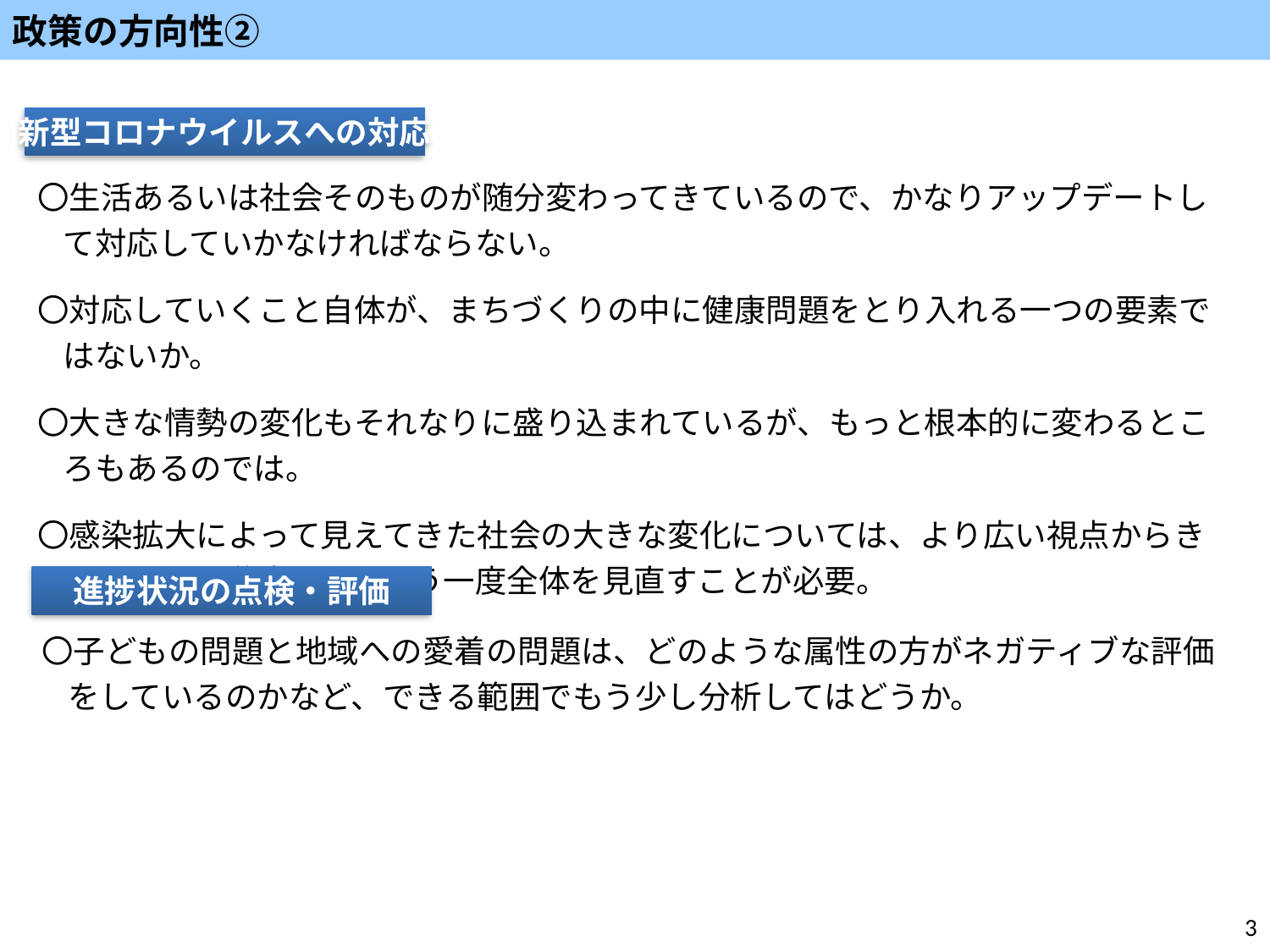

政策の方向性②

〇生活あるいは社会そのものが随分変わってきているので、かなりアップデートして対応していかなければならない。
〇対応していくこと自体が、まちづくりの中に健康問題をとり入れる一つの要素ではないか。
〇大きな情勢の変化もそれなりに盛り込まれているが、もっと根本的に変わるところもあるのでは。
〇感染拡大によって見えてきた社会の大きな変化については、より広い視点からきちんとした議論をし、もう一度全体を見直すことが必要。
新型コロナウイルスへの対応

〇子どもの問題と地域への愛着の問題は、どのような属性の方がネガティブな評価をしているのかなど、できる範囲でもう少し分析してはどうか。
進捗状況の点検・評価
3